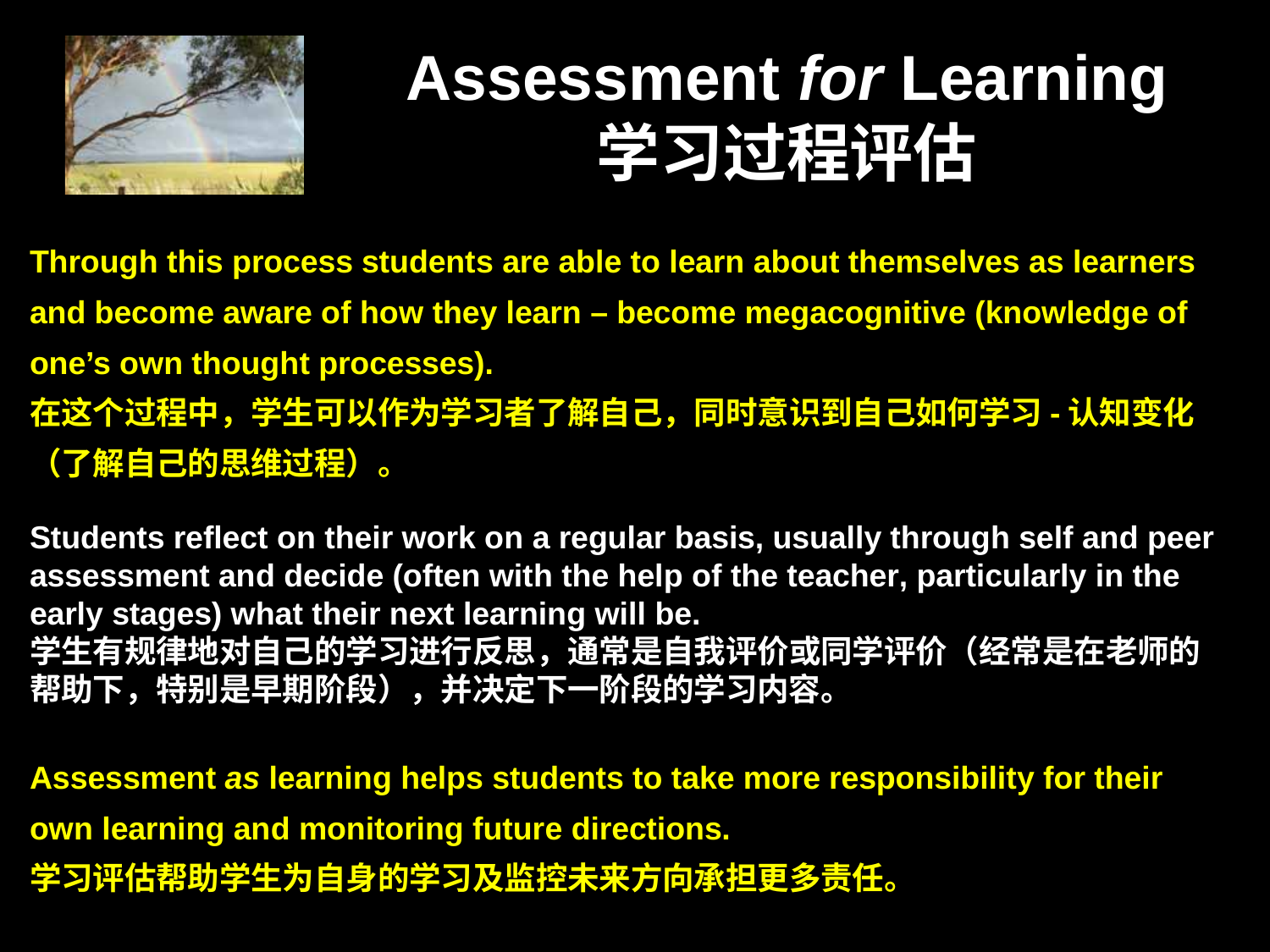

# Assessment for Learning 学习过程评估

Through this process students are able to learn about themselves as learners and become aware of how they learn – become megacognitive (knowledge of one’s own thought processes).
在这个过程中，学生可以作为学习者了解自己，同时意识到自己如何学习-认知变化（了解自己的思维过程）。

Students reflect on their work on a regular basis, usually through self and peer assessment and decide (often with the help of the teacher, particularly in the early stages) what their next learning will be.
学生有规律地对自己的学习进行反思，通常是自我评价或同学评价（经常是在老师的帮助下，特别是早期阶段），并决定下一阶段的学习内容。

Assessment as learning helps students to take more responsibility for their own learning and monitoring future directions.
学习评估帮助学生为自身的学习及监控未来方向承担更多责任。